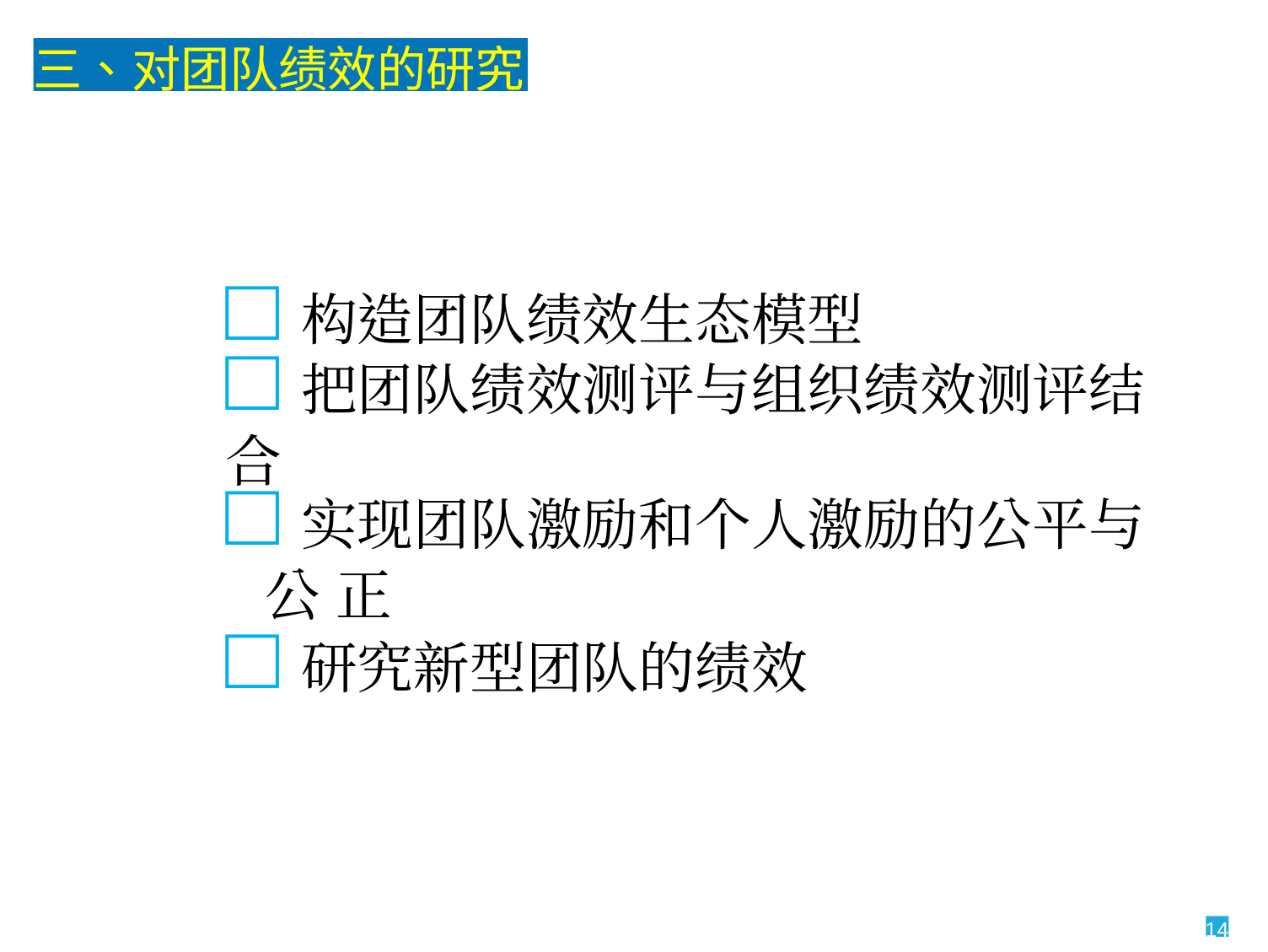

三、对团队绩效的研究
□构造团队绩效生态模型
□把团队绩效测评与组织绩效测评结合
□实现团队激励和个人激励的公平与公 正
□研究新型团队的绩效
14